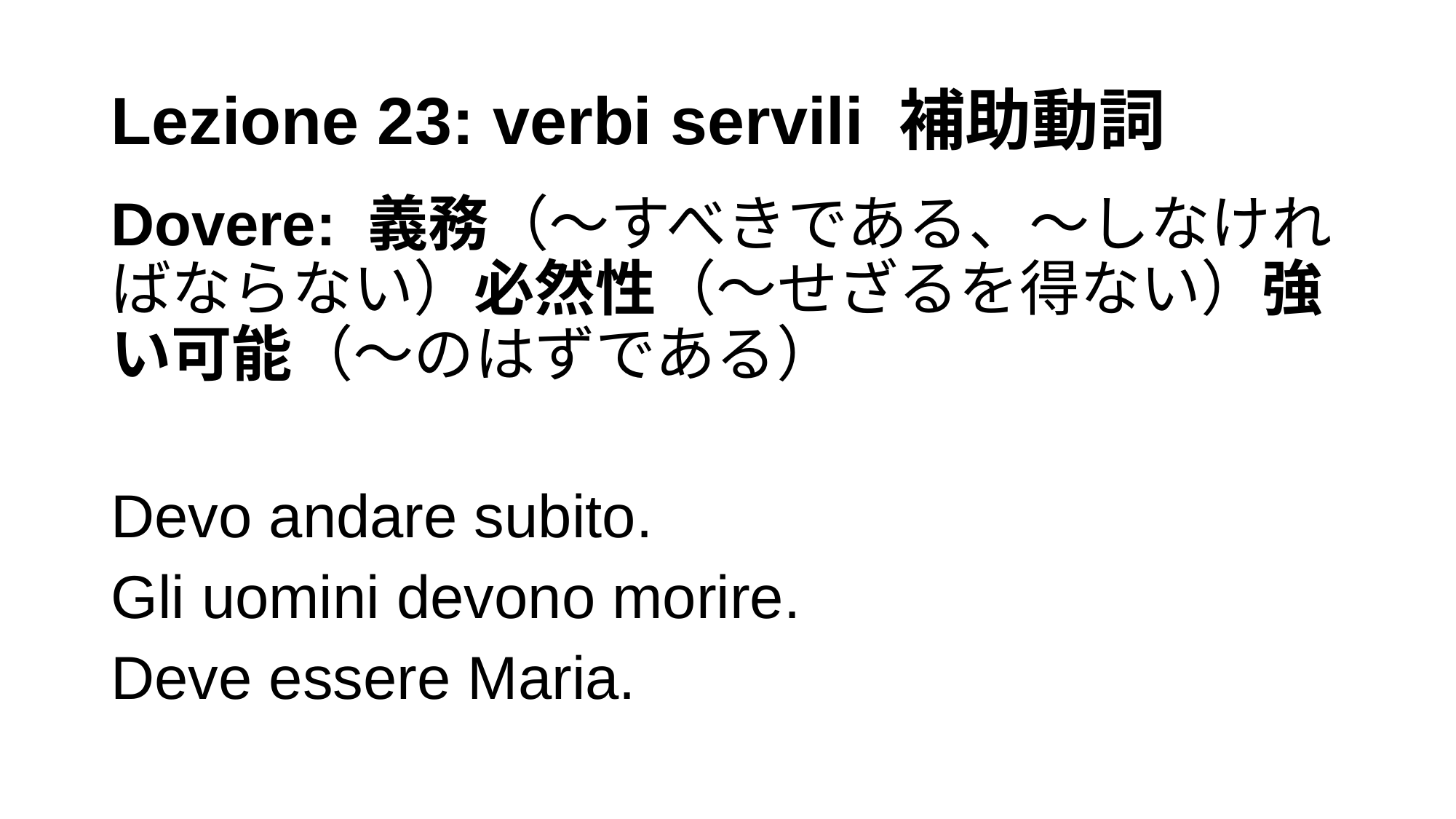

# Lezione 23: verbi servili 補助動詞
Dovere: 義務（～すべきである、～しなければならない）必然性（～せざるを得ない）強い可能（～のはずである）

Devo andare subito.
Gli uomini devono morire.
Deve essere Maria.